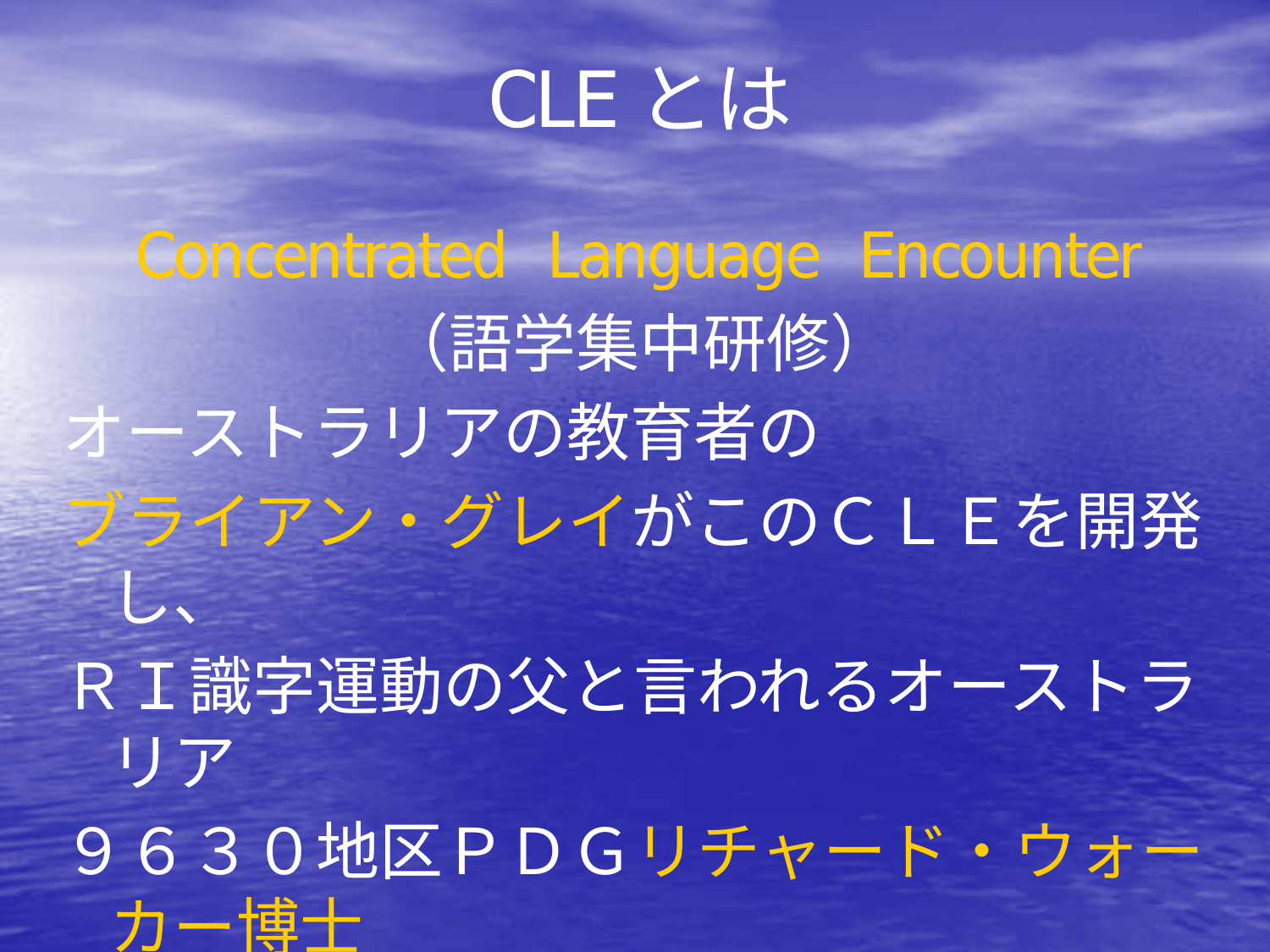

# CLEとは
Concentrated  Language  Encounter
（語学集中研修）
オーストラリアの教育者の
ブライアン・グレイがこのＣＬＥを開発し、
ＲＩ識字運動の父と言われるオーストラリア
９６３０地区ＰＤＧリチャード・ウォーカー博士
がロータリーに導入した。